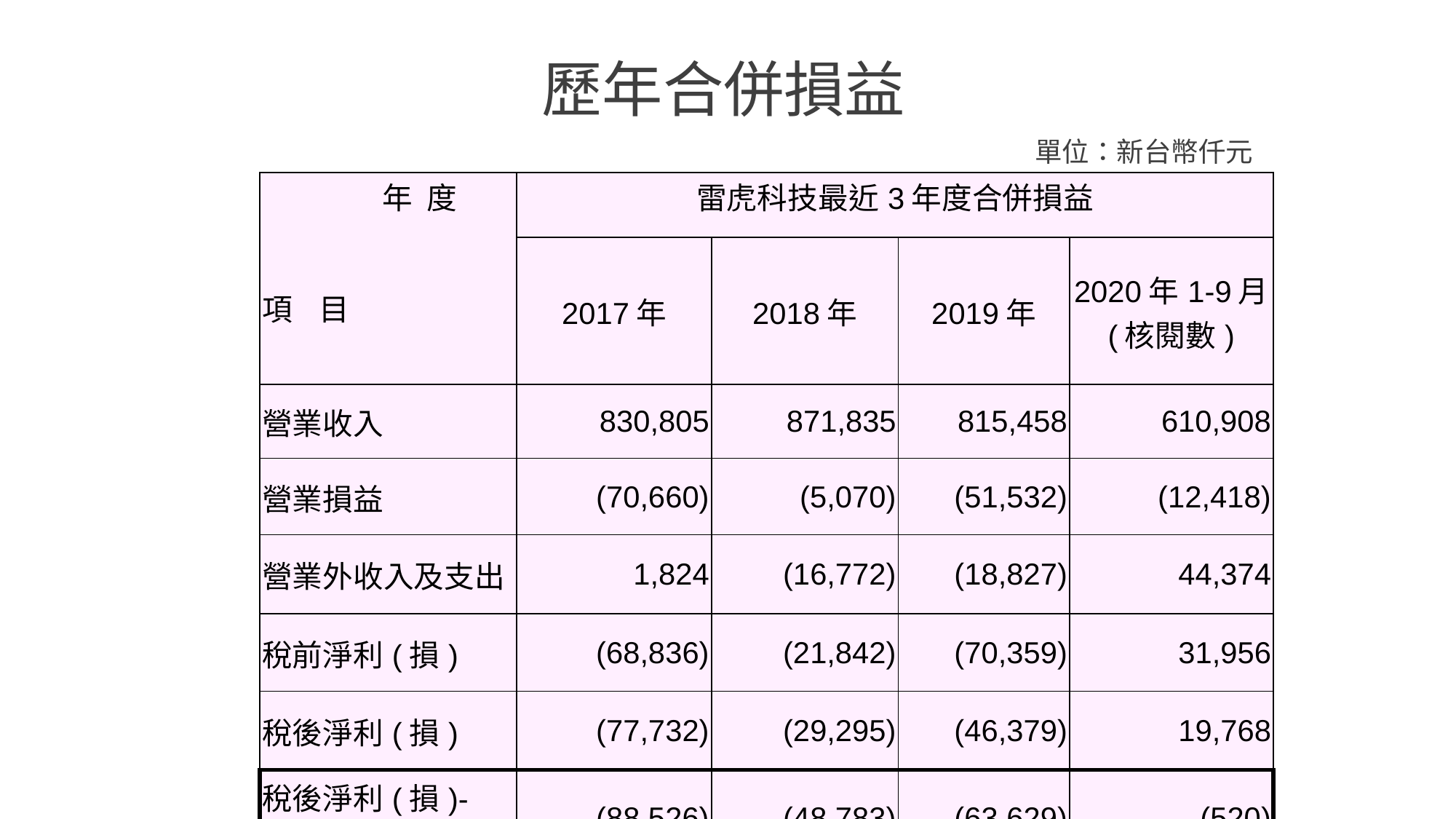

41
歷年合併損益
單位：新台幣仟元
| 年 度     項 目 | 雷虎科技最近3年度合併損益 |  |  |  |
| --- | --- | --- | --- | --- |
|  | 2017年 | 2018年 | 2019年 | 2020年1-9月 (核閱數) |
| 營業收入 | 830,805 | 871,835 | 815,458 | 610,908 |
| 營業損益 | (70,660) | (5,070) | (51,532) | (12,418) |
| 營業外收入及支出 | 1,824 | (16,772) | (18,827) | 44,374 |
| 稅前淨利(損) | (68,836) | (21,842) | (70,359) | 31,956 |
| 稅後淨利(損) | (77,732) | (29,295) | (46,379) | 19,768 |
| 稅後淨利(損)- 歸屬母公司 | (88,526) | (48,783) | (63,629) | (520) |